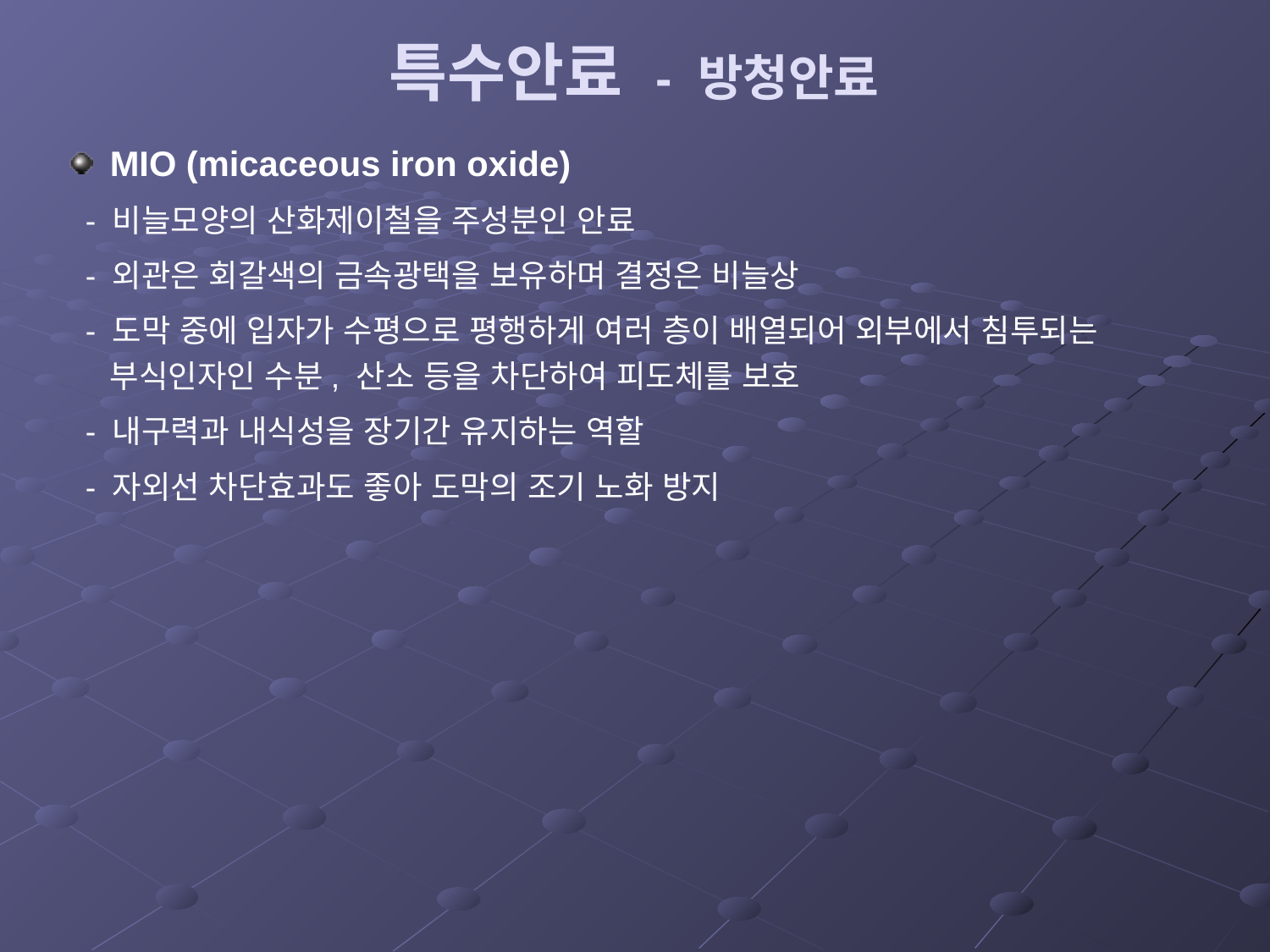

# 특수안료 - 방청안료
MIO (micaceous iron oxide)
  - 비늘모양의 산화제이철을 주성분인 안료
  - 외관은 회갈색의 금속광택을 보유하며 결정은 비늘상
  - 도막 중에 입자가 수평으로 평행하게 여러 층이 배열되어 외부에서 침투되는 부식인자인 수분, 산소 등을 차단하여 피도체를 보호
  - 내구력과 내식성을 장기간 유지하는 역할
  - 자외선 차단효과도 좋아 도막의 조기 노화 방지